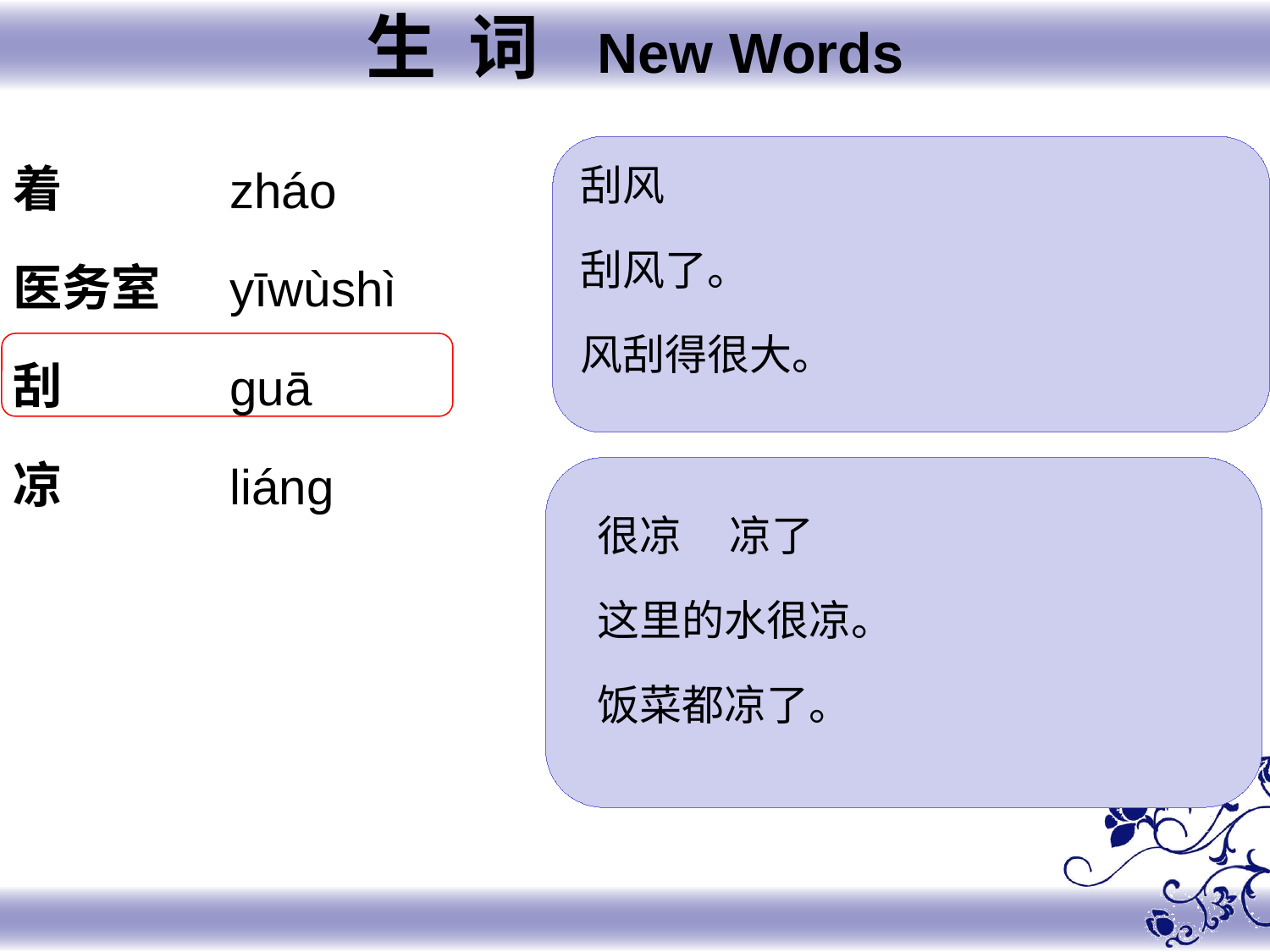

生  词   New Words
着
医务室
刮
凉
zháo
yīwùshì
guā
liáng

刮风
刮风了。
风刮得很大。

很凉     凉了
这里的水很凉。
饭菜都凉了。